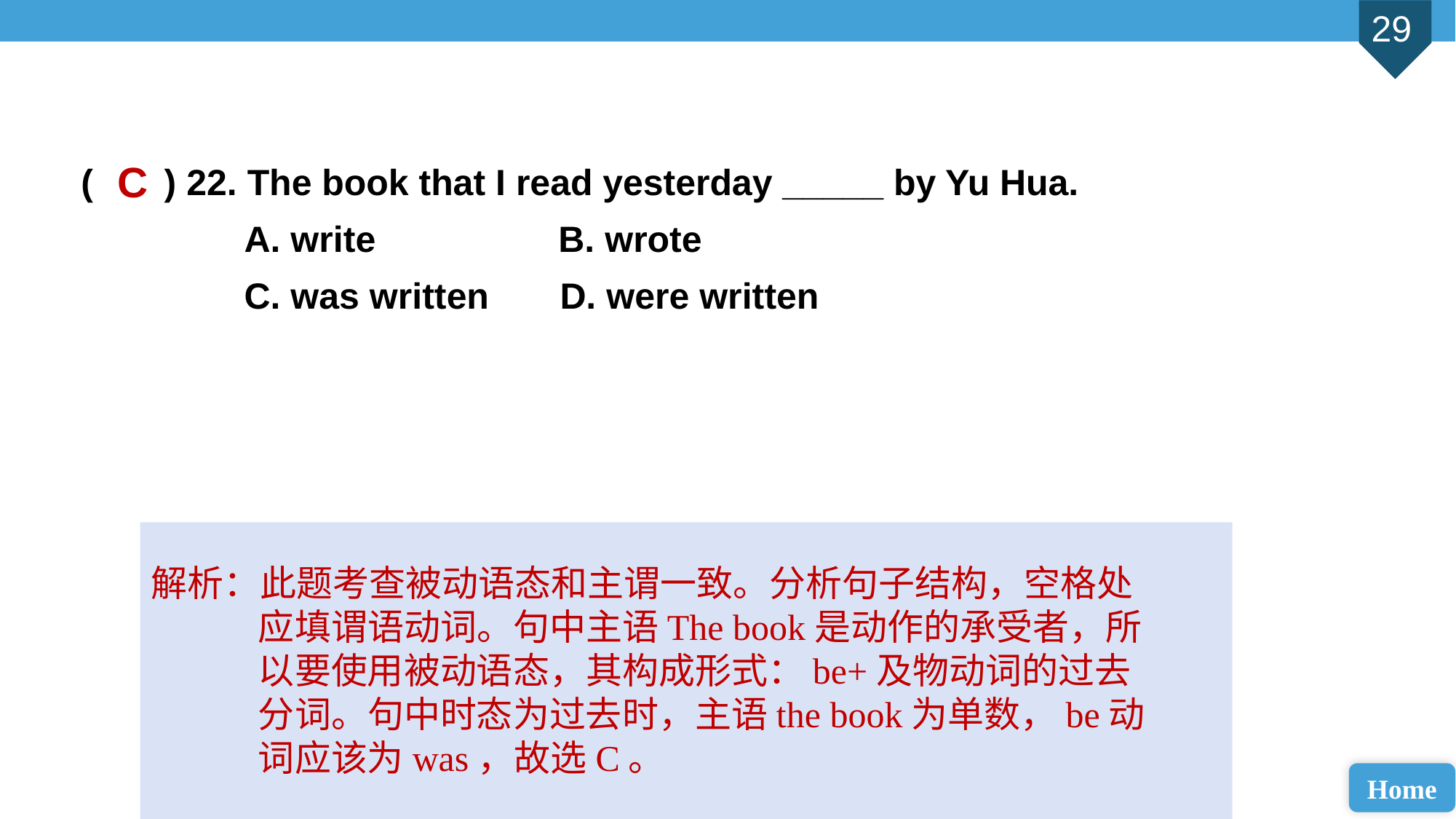

(       ) 22. The book that I read yesterday _____ by Yu Hua.
                A. write                  B. wrote
                C. was written       D. were written
C

解析：此题考查被动语态和主谓一致。分析句子结构，空格处应填谓语动词。句中主语The book是动作的承受者，所以要使用被动语态，其构成形式：be+及物动词的过去分词。句中时态为过去时，主语the book为单数，be动词应该为was，故选C。